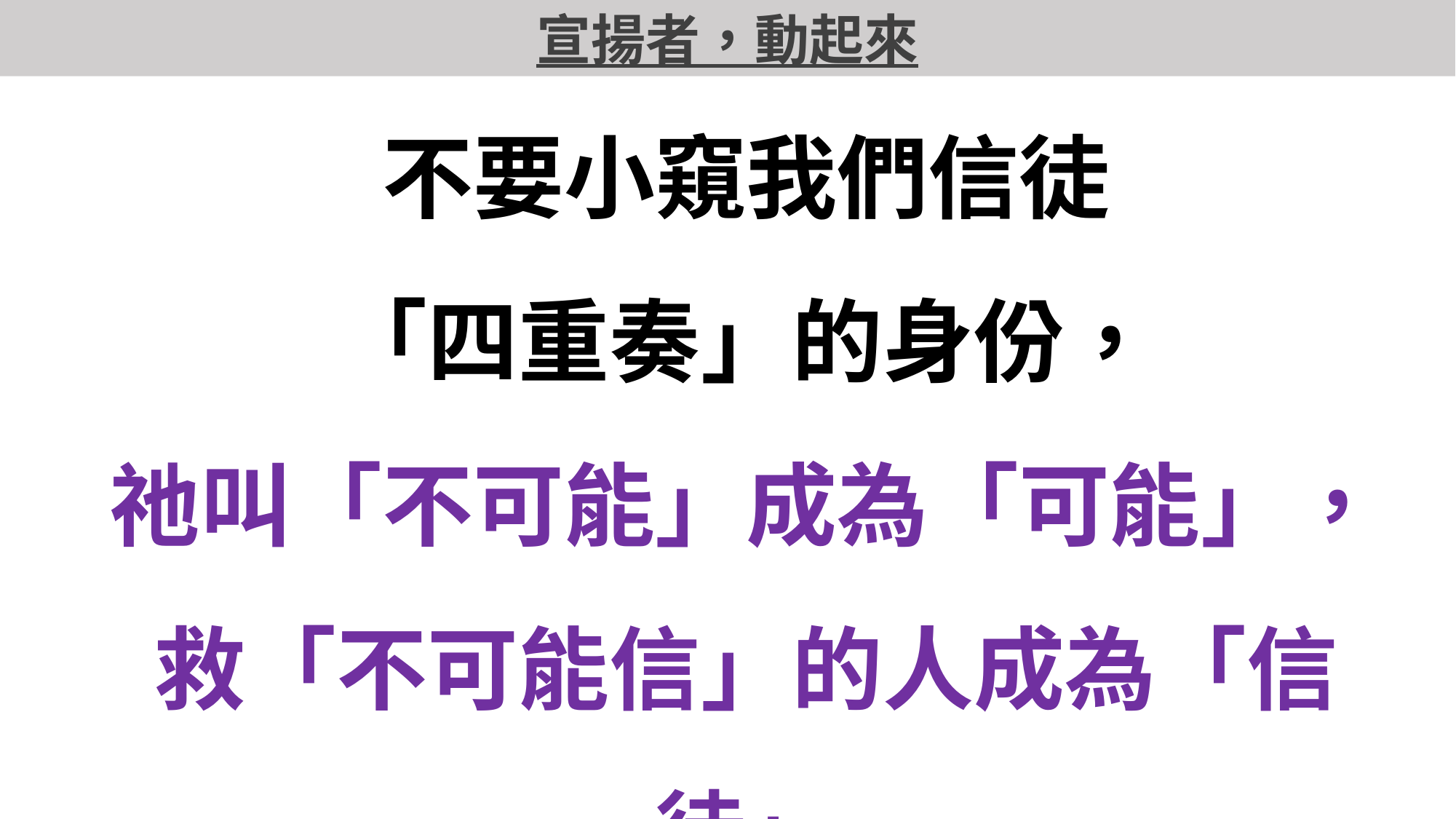

宣揚者，動起來
不要小窺我們信徒
「四重奏」的身份，
祂叫「不可能」成為「可能」，
救「不可能信」的人成為「信徒」